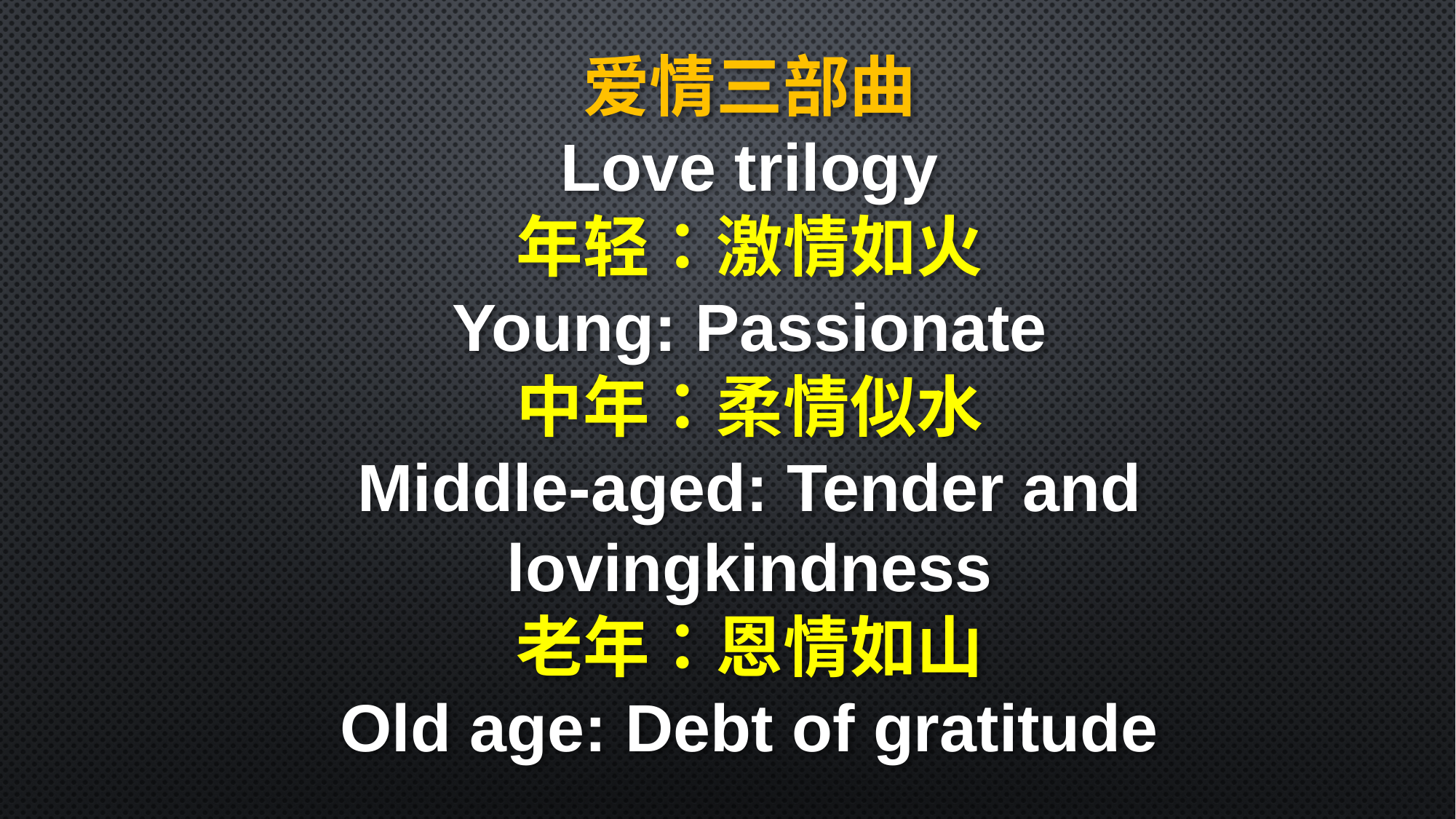

爱情三部曲
Love trilogy
年轻：激情如火
Young: Passionate
中年：柔情似水
Middle-aged: Tender and lovingkindness
老年：恩情如山
Old age: Debt of gratitude